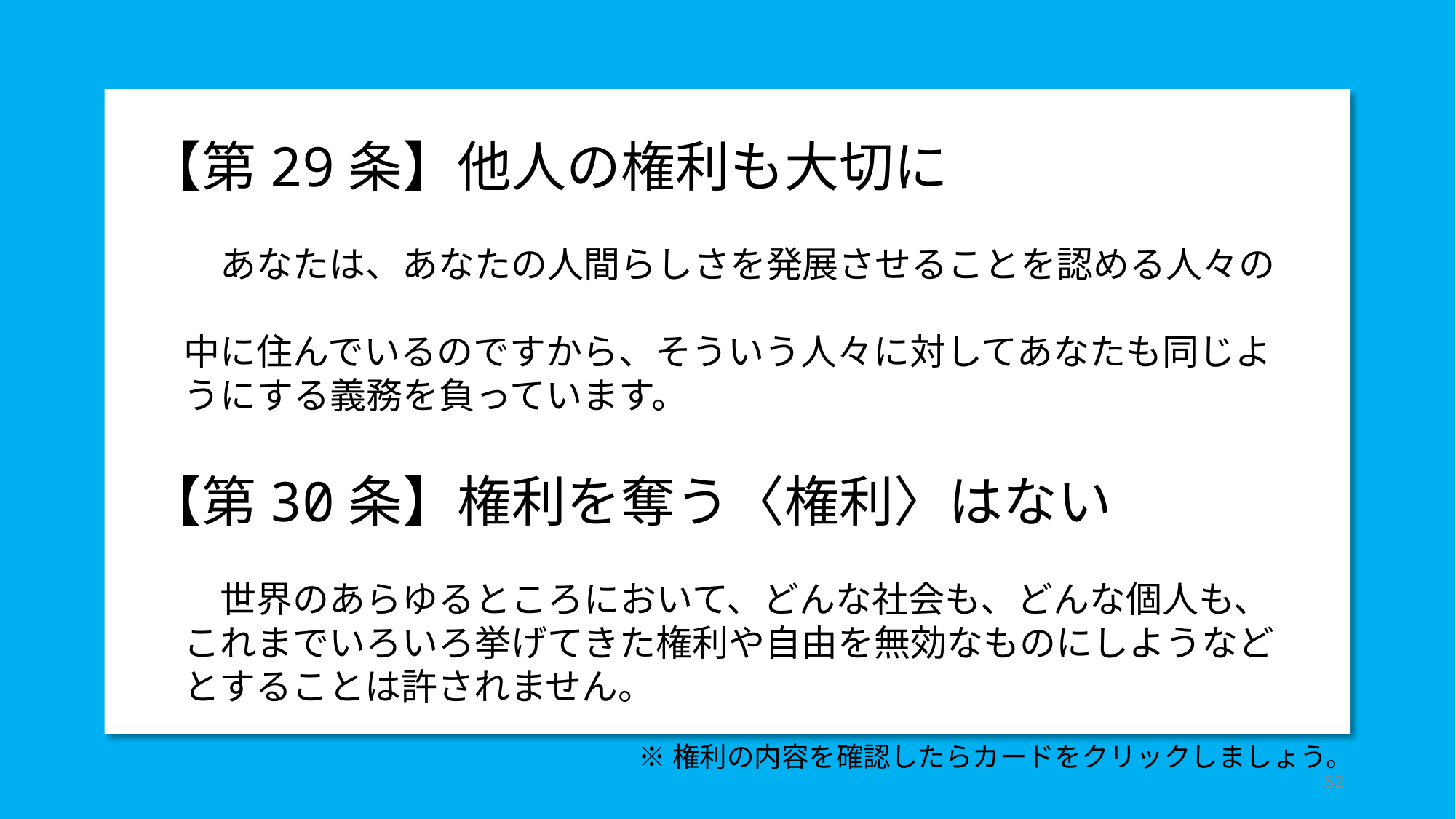

【第29条】他人の権利も大切に

　　あなたは、あなたの人間らしさを発展させることを認める人々の
　中に住んでいるのですから、そういう人々に対してあなたも同じよ
　うにする義務を負っています。

【第30条】権利を奪う〈権利〉はない

　　世界のあらゆるところにおいて、どんな社会も、どんな個人も、
　これまでいろいろ挙げてきた権利や自由を無効なものにしようなど
　とすることは許されません。

※権利の内容を確認したらカードをクリックしましょう。
52